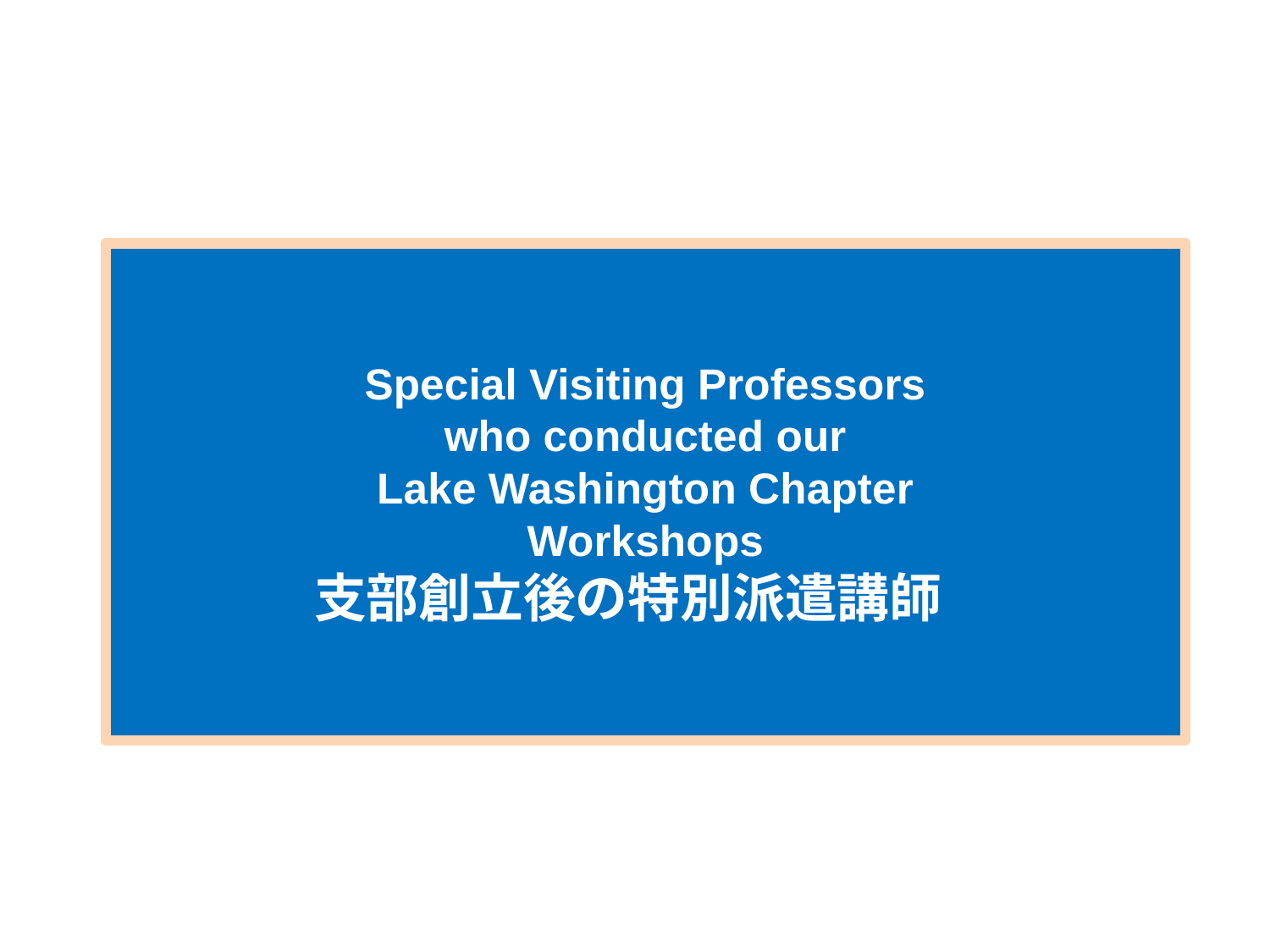

# Special Visiting Professors who conducted our Lake Washington Chapter Workshops 支部創立後の特別派遣講師